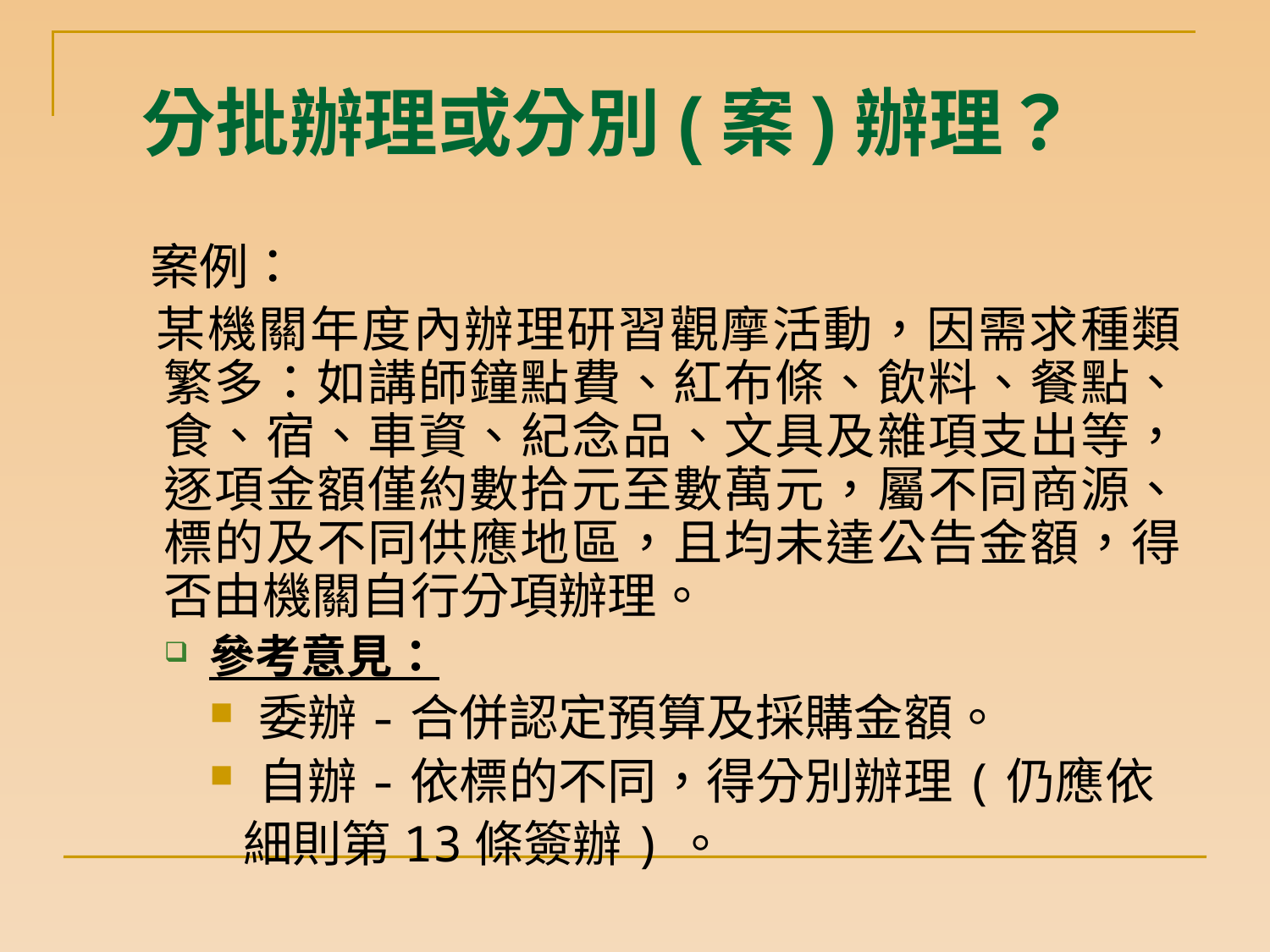

# 分批辦理或分別(案)辦理？
  案例：
  某機關年度內辦理研習觀摩活動，因需求種類繁多：如講師鐘點費、紅布條、飲料、餐點、食、宿、車資、紀念品、文具及雜項支出等，逐項金額僅約數拾元至數萬元，屬不同商源、標的及不同供應地區，且均未達公告金額，得否由機關自行分項辦理。
參考意見：
委辦-合併認定預算及採購金額。
自辦-依標的不同，得分別辦理(仍應依
  細則第13條簽辦)。